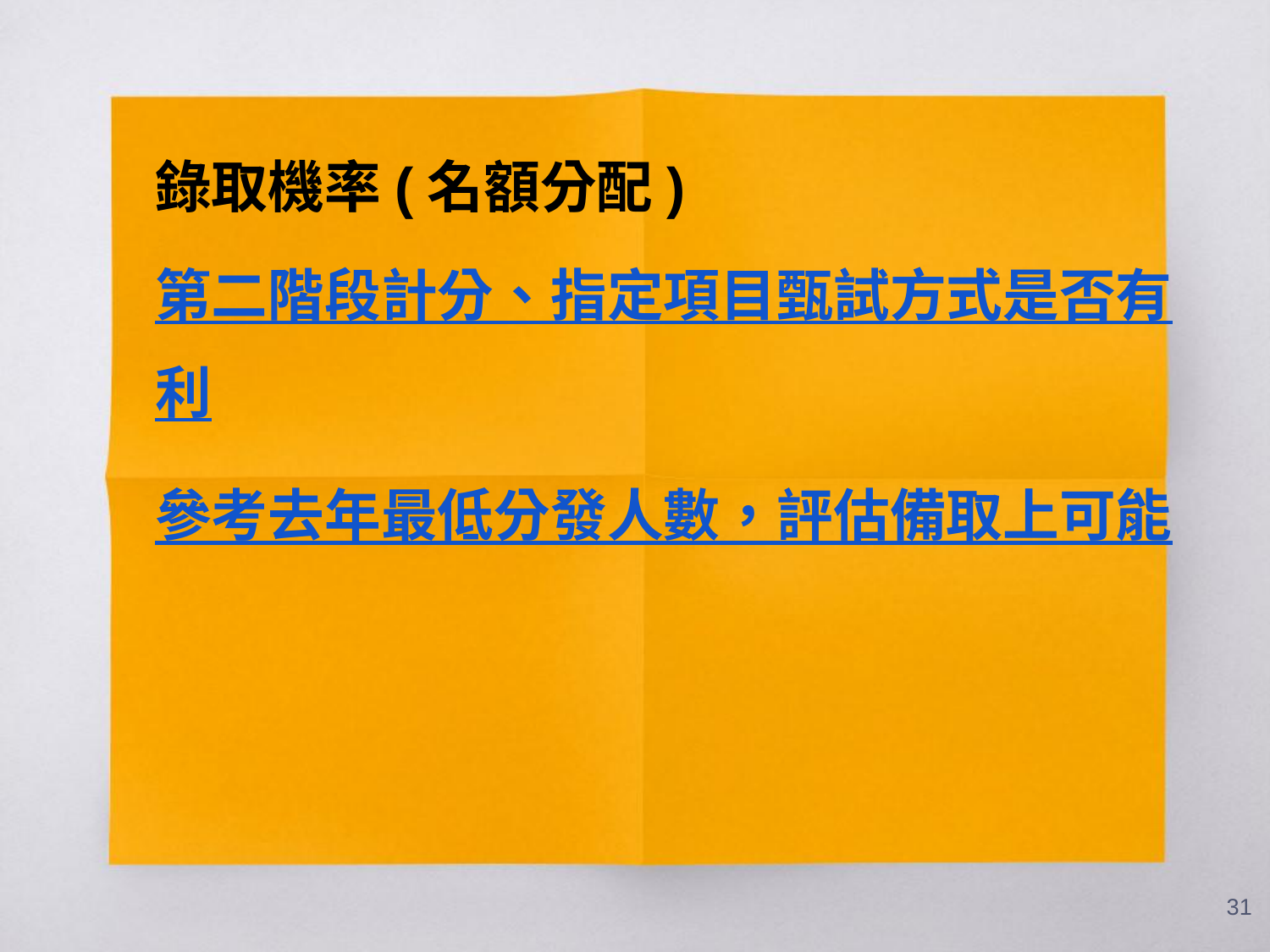

錄取機率(名額分配)
第二階段計分、指定項目甄試方式是否有利
參考去年最低分發人數，評估備取上可能
31